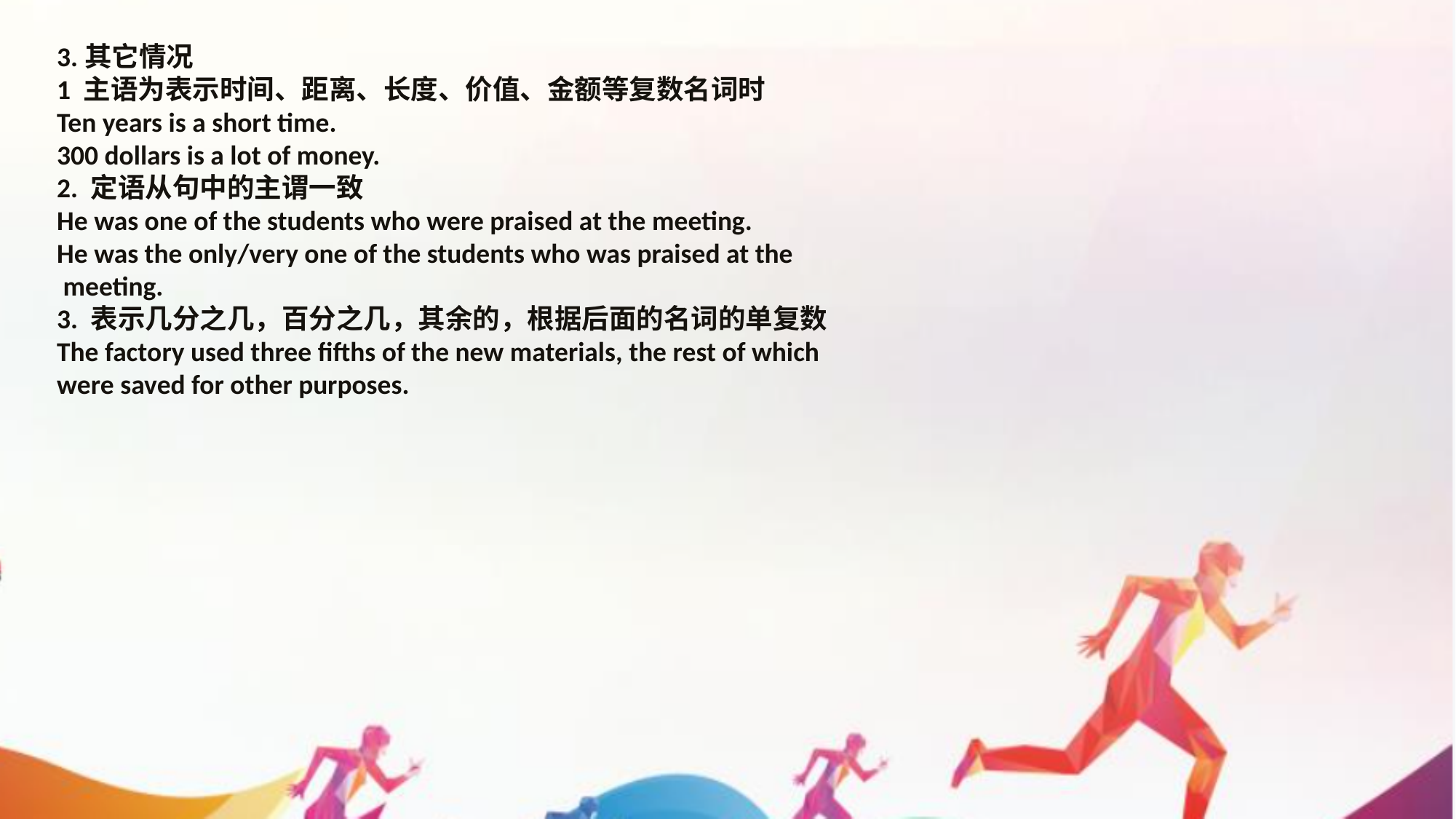

3.其它情况
1 主语为表示时间、距离、长度、价值、金额等复数名词时
Ten years is a short time.
300 dollars is a lot of money.
2. 定语从句中的主谓一致
He was one of the students who were praised at the meeting.
He was the only/very one of the students who was praised at the
 meeting.
3. 表示几分之几，百分之几，其余的，根据后面的名词的单复数
The factory used three fifths of the new materials, the rest of which
were saved for other purposes.